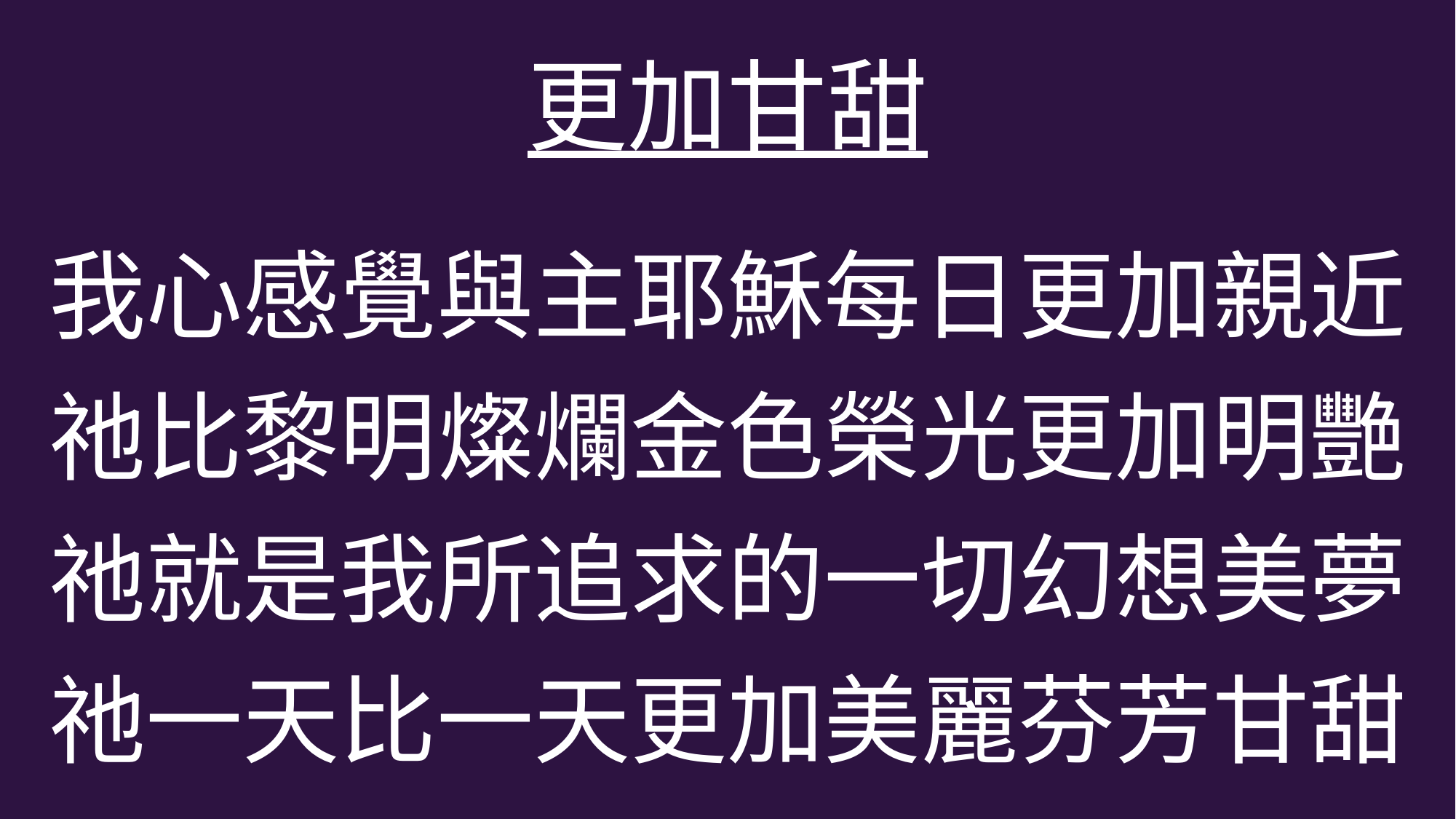

更加甘甜

我心感覺與主耶穌每日更加親近
祂比黎明燦爛金色榮光更加明艷
祂就是我所追求的一切幻想美夢
祂一天比一天更加美麗芬芳甘甜